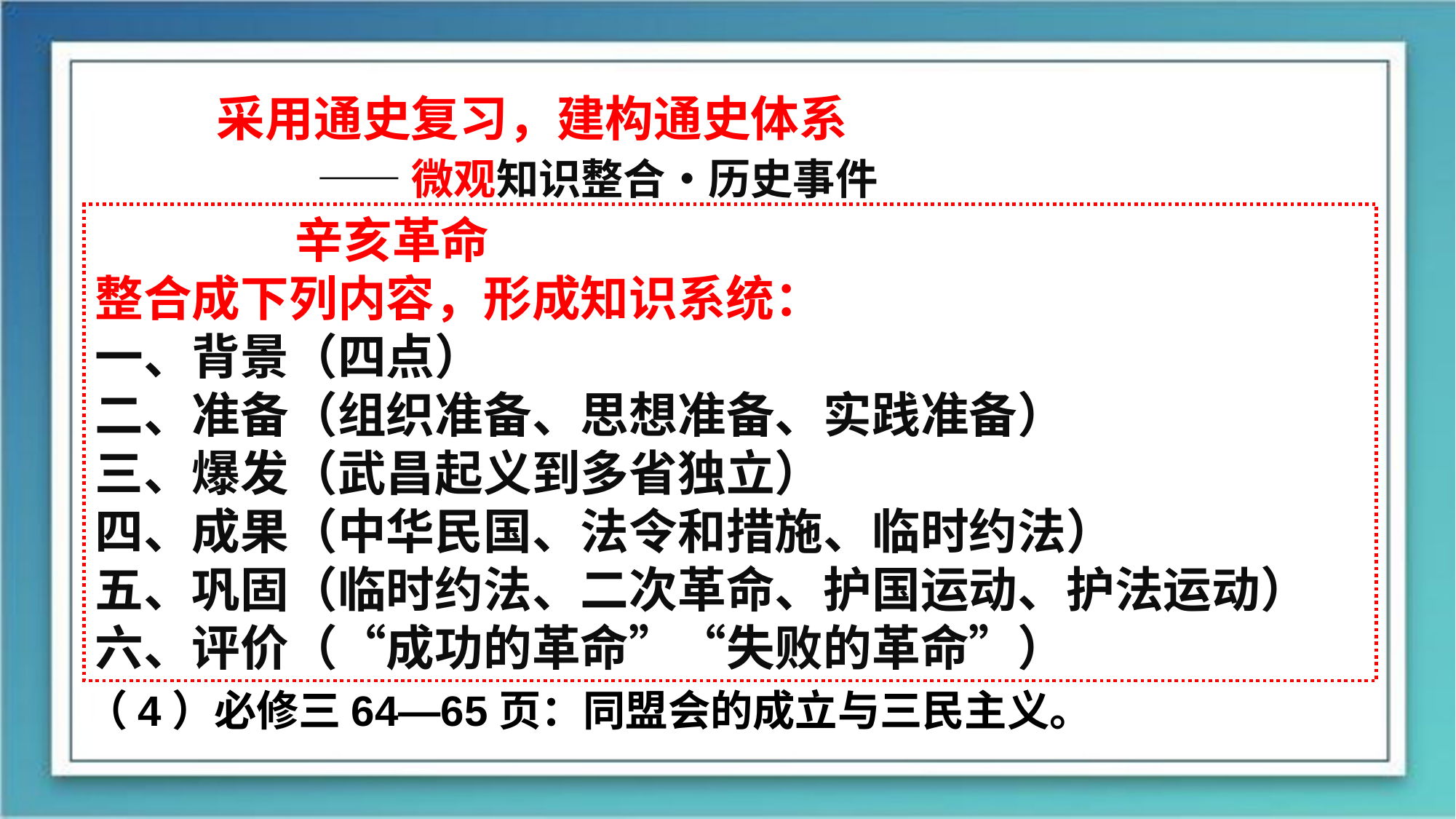

采用通史复习，建构通史体系
         ——微观知识整合•历史事件
                 辛亥革命
整合成下列内容，形成知识系统：
一、背景（四点）
二、准备（组织准备、思想准备、实践准备）
三、爆发（武昌起义到多省独立）
四、成果（中华民国、法令和措施、临时约法）
五、巩固（临时约法、二次革命、护国运动、护法运动）
六、评价（“成功的革命”“失败的革命”）
辛亥革命
（1）必修一50—53页：背景—兴中会、同盟会、黄花岗起义、武昌起义—中华民国成立、法令和措施（含临时约法）—历史功绩。
（2）必修二34页：辛亥革命在经济方面的影响。
（3）必修三51页：走向共和——民主共和思想兴起的背景和表现。
（4）必修三64—65页：同盟会的成立与三民主义。